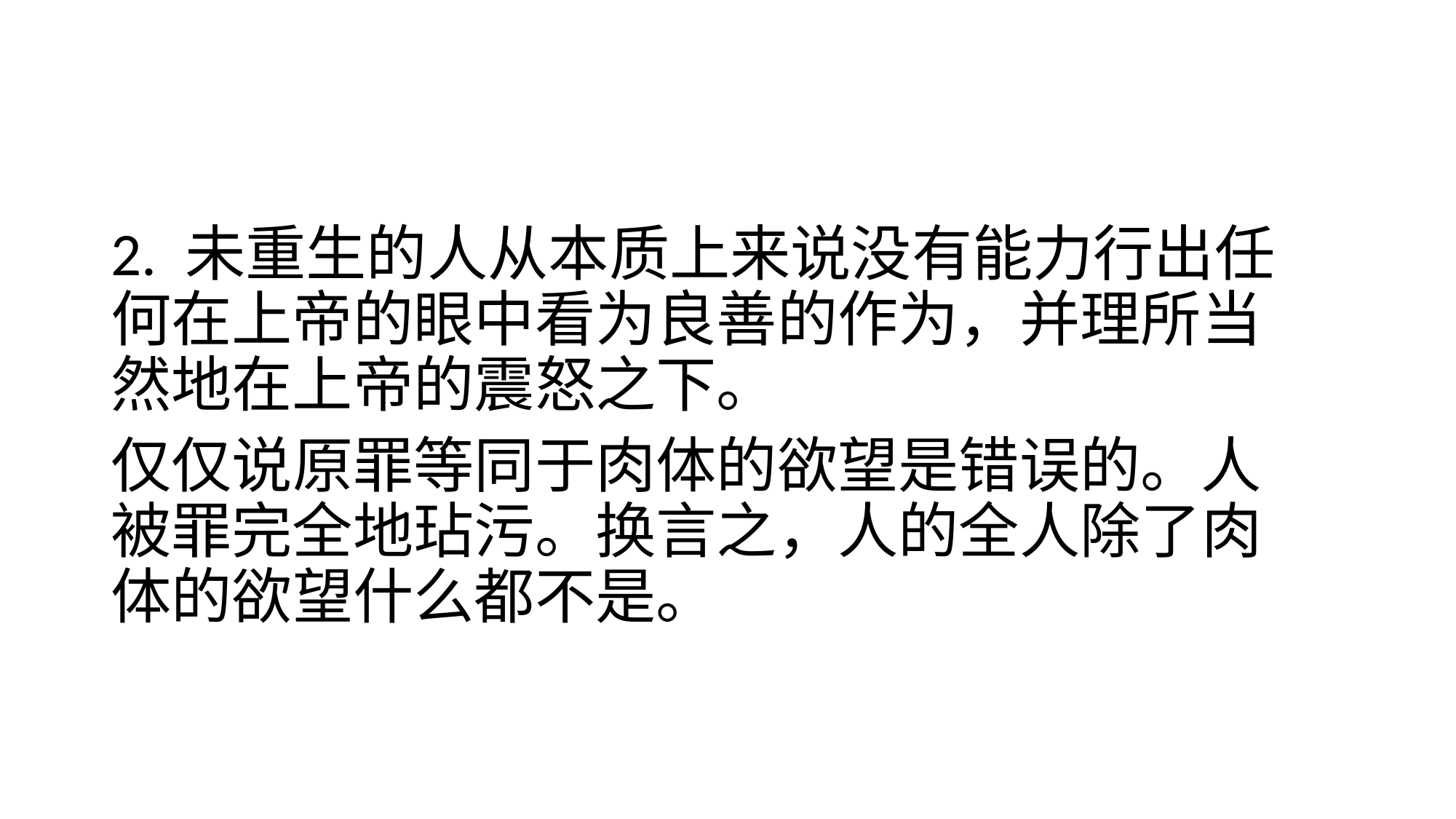

#
2. 未重生的人从本质上来说没有能力行出任何在上帝的眼中看为良善的作为，并理所当然地在上帝的震怒之下。
仅仅说原罪等同于肉体的欲望是错误的。人被罪完全地玷污。换言之，人的全人除了肉体的欲望什么都不是。